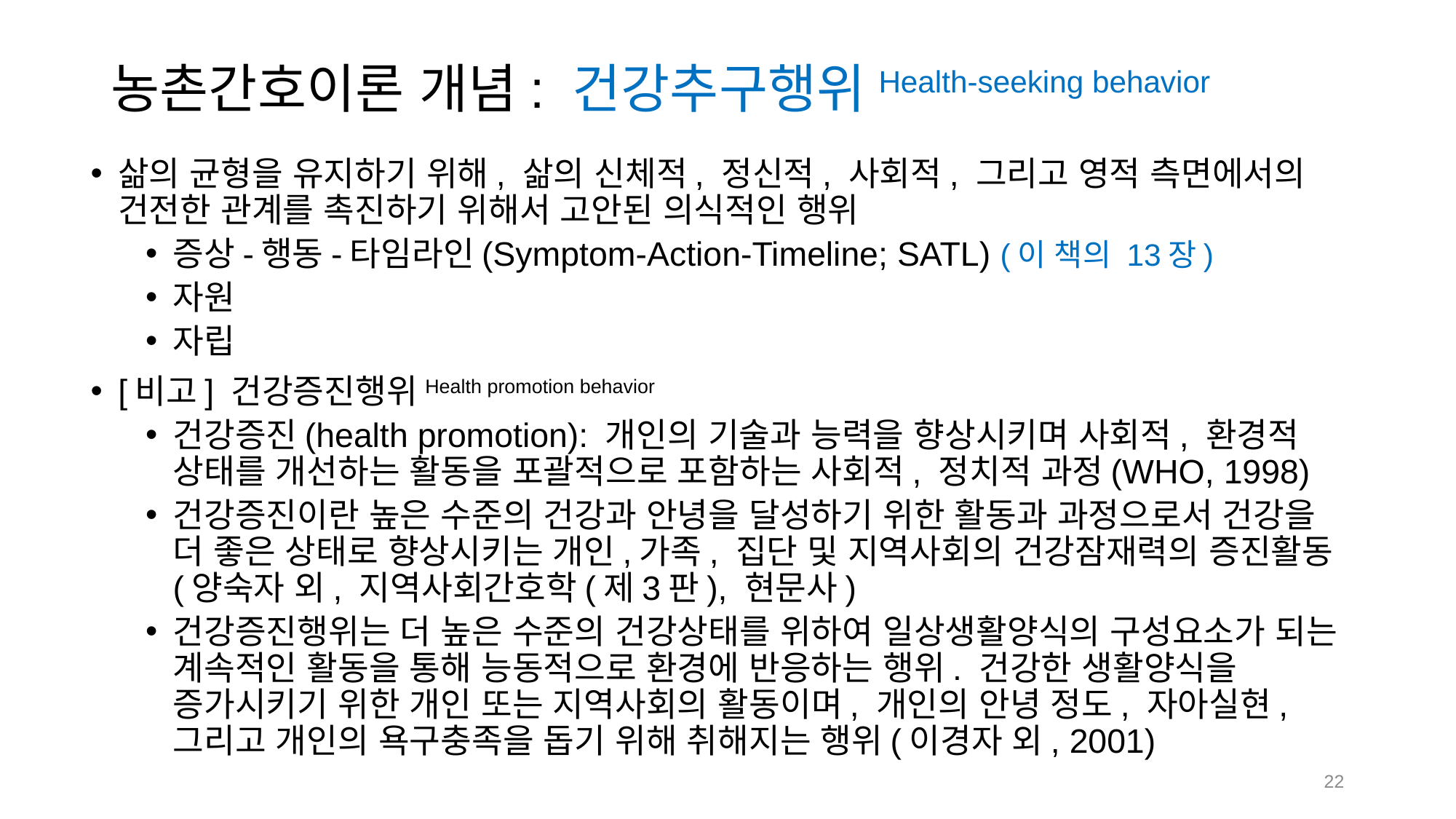

# 농촌간호이론 개념: 건강추구행위Health-seeking behavior
삶의 균형을 유지하기 위해, 삶의 신체적, 정신적, 사회적, 그리고 영적 측면에서의 건전한 관계를 촉진하기 위해서 고안된 의식적인 행위
증상-행동-타임라인(Symptom-Action-Timeline; SATL) (이 책의 13장)
자원
자립
[비고] 건강증진행위Health promotion behavior
건강증진(health promotion): 개인의 기술과 능력을 향상시키며 사회적, 환경적 상태를 개선하는 활동을 포괄적으로 포함하는 사회적, 정치적 과정(WHO, 1998)
건강증진이란 높은 수준의 건강과 안녕을 달성하기 위한 활동과 과정으로서 건강을 더 좋은 상태로 향상시키는 개인,가족, 집단 및 지역사회의 건강잠재력의 증진활동(양숙자 외, 지역사회간호학(제3판), 현문사)
건강증진행위는 더 높은 수준의 건강상태를 위하여 일상생활양식의 구성요소가 되는 계속적인 활동을 통해 능동적으로 환경에 반응하는 행위. 건강한 생활양식을 증가시키기 위한 개인 또는 지역사회의 활동이며, 개인의 안녕 정도, 자아실현, 그리고 개인의 욕구충족을 돕기 위해 취해지는 행위(이경자 외, 2001)
22